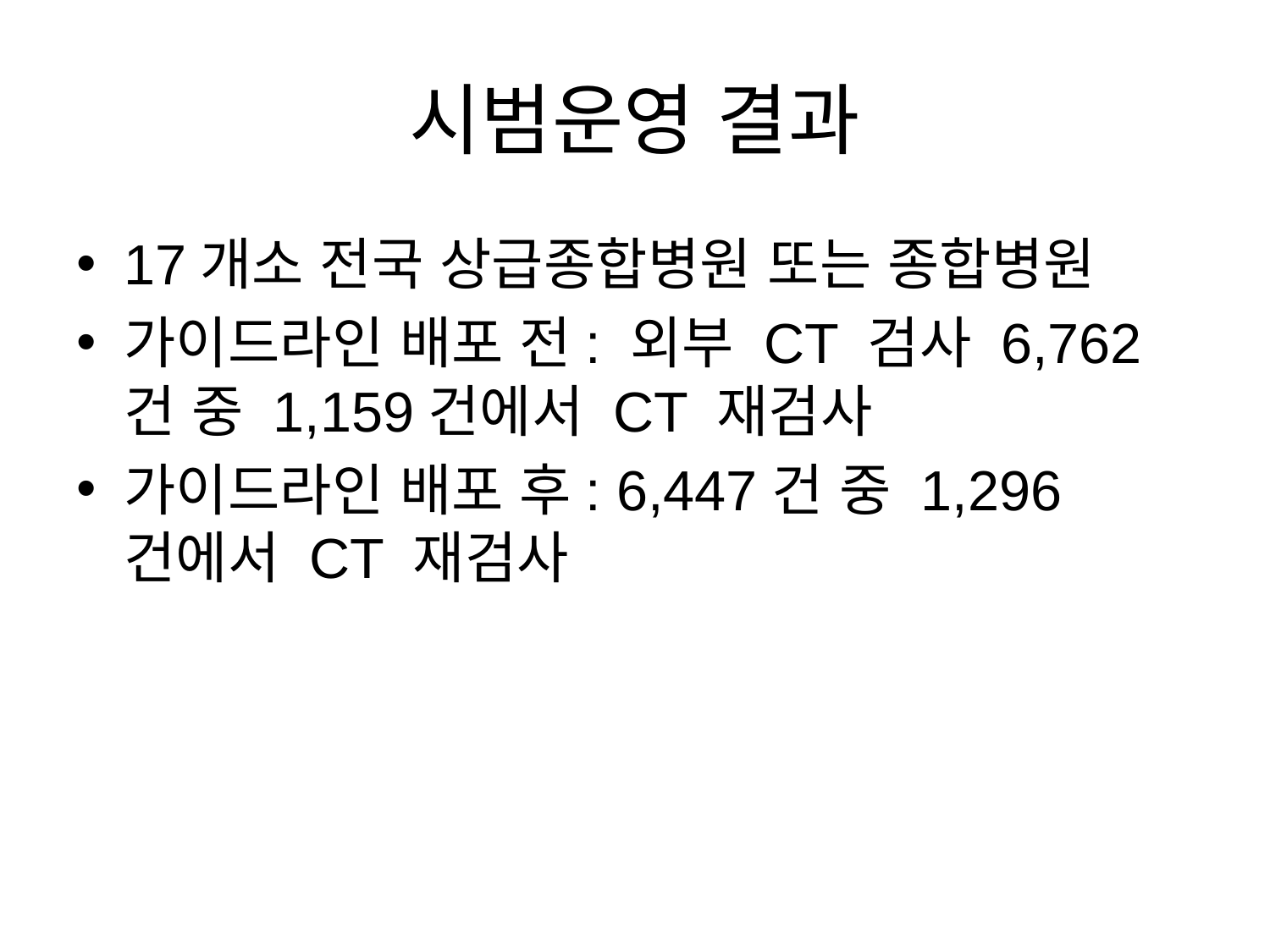

# 시범운영 결과
17개소 전국 상급종합병원 또는 종합병원
가이드라인 배포 전: 외부 CT 검사 6,762건 중 1,159건에서 CT 재검사
가이드라인 배포 후: 6,447건 중 1,296건에서 CT 재검사